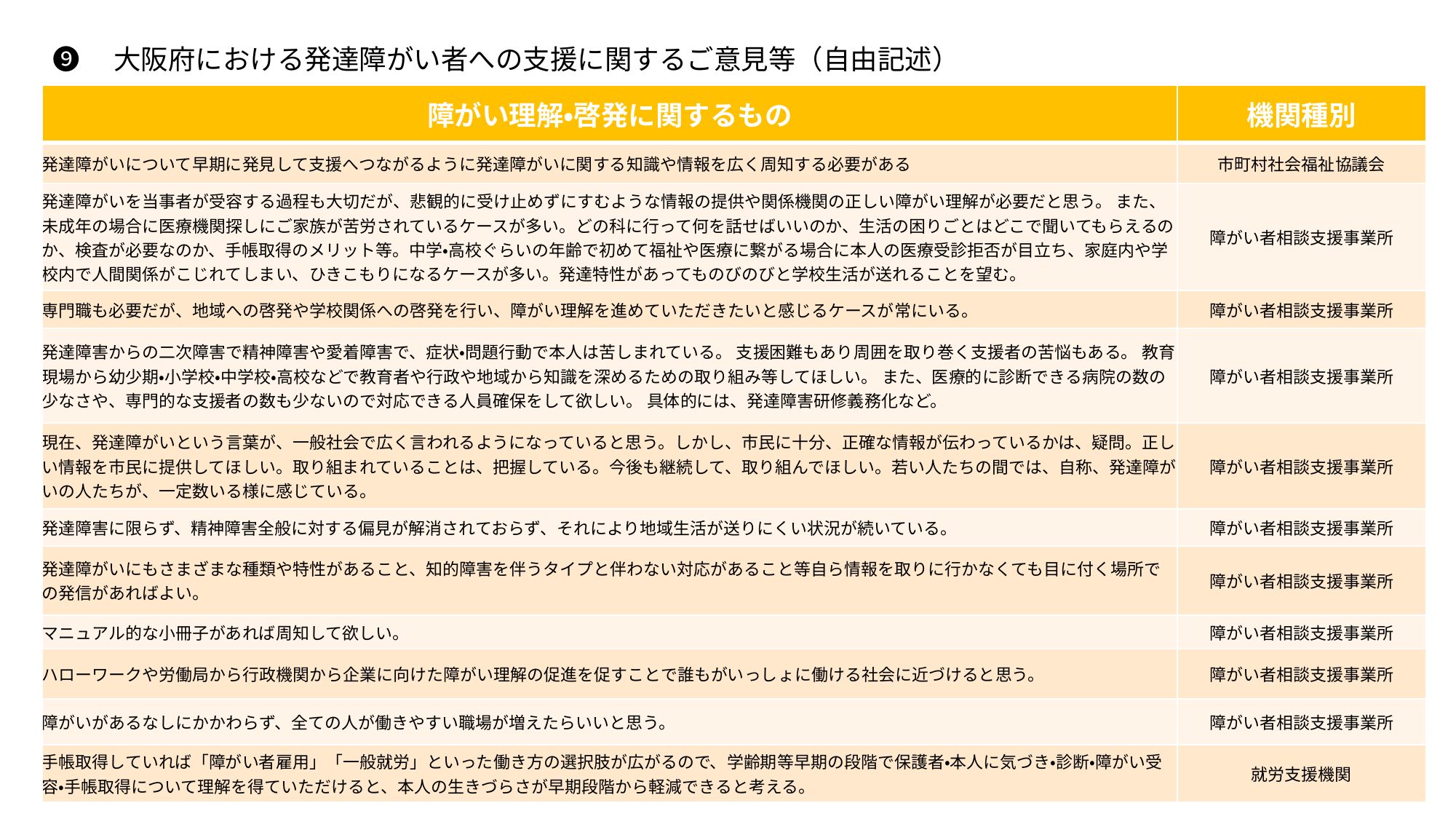

❾　大阪府における発達障がい者への支援に関するご意見等（自由記述）
| 障がい理解・啓発に関するもの | 機関種別 |
| --- | --- |
| 発達障がいについて早期に発見して支援へつながるように発達障がいに関する知識や情報を広く周知する必要がある | 市町村社会福祉協議会 |
| 発達障がいを当事者が受容する過程も大切だが、悲観的に受け止めずにすむような情報の提供や関係機関の正しい障がい理解が必要だと思う。 また、未成年の場合に医療機関探しにご家族が苦労されているケースが多い。どの科に行って何を話せばいいのか、生活の困りごとはどこで聞いてもらえるのか、検査が必要なのか、手帳取得のメリット等。中学・高校ぐらいの年齢で初めて福祉や医療に繋がる場合に本人の医療受診拒否が目立ち、家庭内や学校内で人間関係がこじれてしまい、ひきこもりになるケースが多い。発達特性があってものびのびと学校生活が送れることを望む。 | 障がい者相談支援事業所 |
| 専門職も必要だが、地域への啓発や学校関係への啓発を行い、障がい理解を進めていただきたいと感じるケースが常にいる。 | 障がい者相談支援事業所 |
| 発達障害からの二次障害で精神障害や愛着障害で、症状・問題行動で本人は苦しまれている。 支援困難もあり周囲を取り巻く支援者の苦悩もある。 教育現場から幼少期・小学校・中学校・高校などで教育者や行政や地域から知識を深めるための取り組み等してほしい。 また、医療的に診断できる病院の数の少なさや、専門的な支援者の数も少ないので対応できる人員確保をして欲しい。 具体的には、発達障害研修義務化など。 | 障がい者相談支援事業所 |
| 現在、発達障がいという言葉が、一般社会で広く言われるようになっていると思う。しかし、市民に十分、正確な情報が伝わっているかは、疑問。正しい情報を市民に提供してほしい。取り組まれていることは、把握している。今後も継続して、取り組んでほしい。若い人たちの間では、自称、発達障がいの人たちが、一定数いる様に感じている。 | 障がい者相談支援事業所 |
| 発達障害に限らず、精神障害全般に対する偏見が解消されておらず、それにより地域生活が送りにくい状況が続いている。 | 障がい者相談支援事業所 |
| 発達障がいにもさまざまな種類や特性があること、知的障害を伴うタイプと伴わない対応があること等自ら情報を取りに行かなくても目に付く場所での発信があればよい。 | 障がい者相談支援事業所 |
| マニュアル的な小冊子があれば周知して欲しい。 | 障がい者相談支援事業所 |
| ハローワークや労働局から行政機関から企業に向けた障がい理解の促進を促すことで誰もがいっしょに働ける社会に近づけると思う。 | 障がい者相談支援事業所 |
| 障がいがあるなしにかかわらず、全ての人が働きやすい職場が増えたらいいと思う。 | 障がい者相談支援事業所 |
| 手帳取得していれば「障がい者雇用」「一般就労」といった働き方の選択肢が広がるので、学齢期等早期の段階で保護者・本人に気づき・診断・障がい受容・手帳取得について理解を得ていただけると、本人の生きづらさが早期段階から軽減できると考える。 | 就労支援機関 |
11